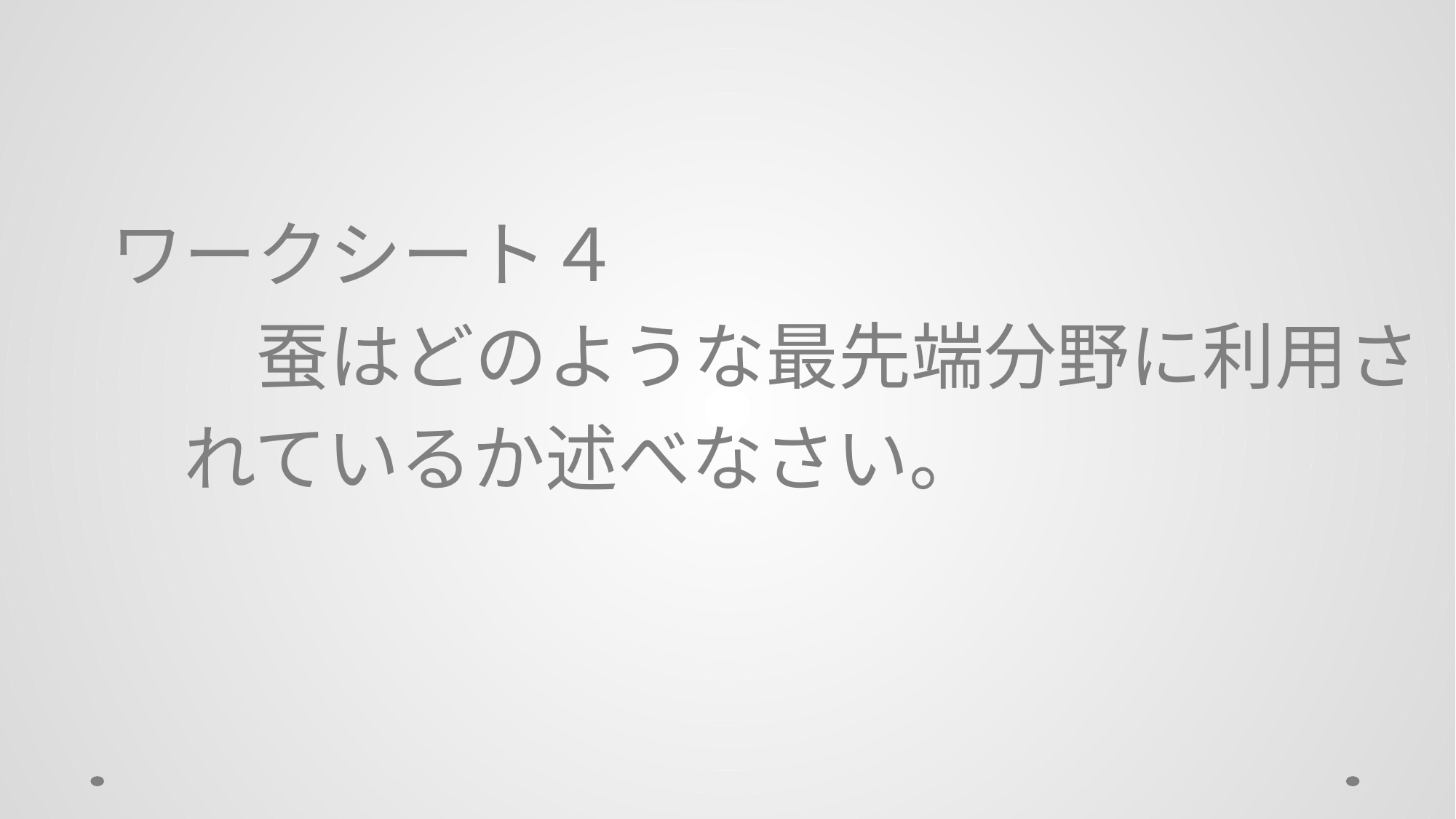

ワークシート４
　　蚕はどのような最先端分野に利用さ
　れているか述べなさい。